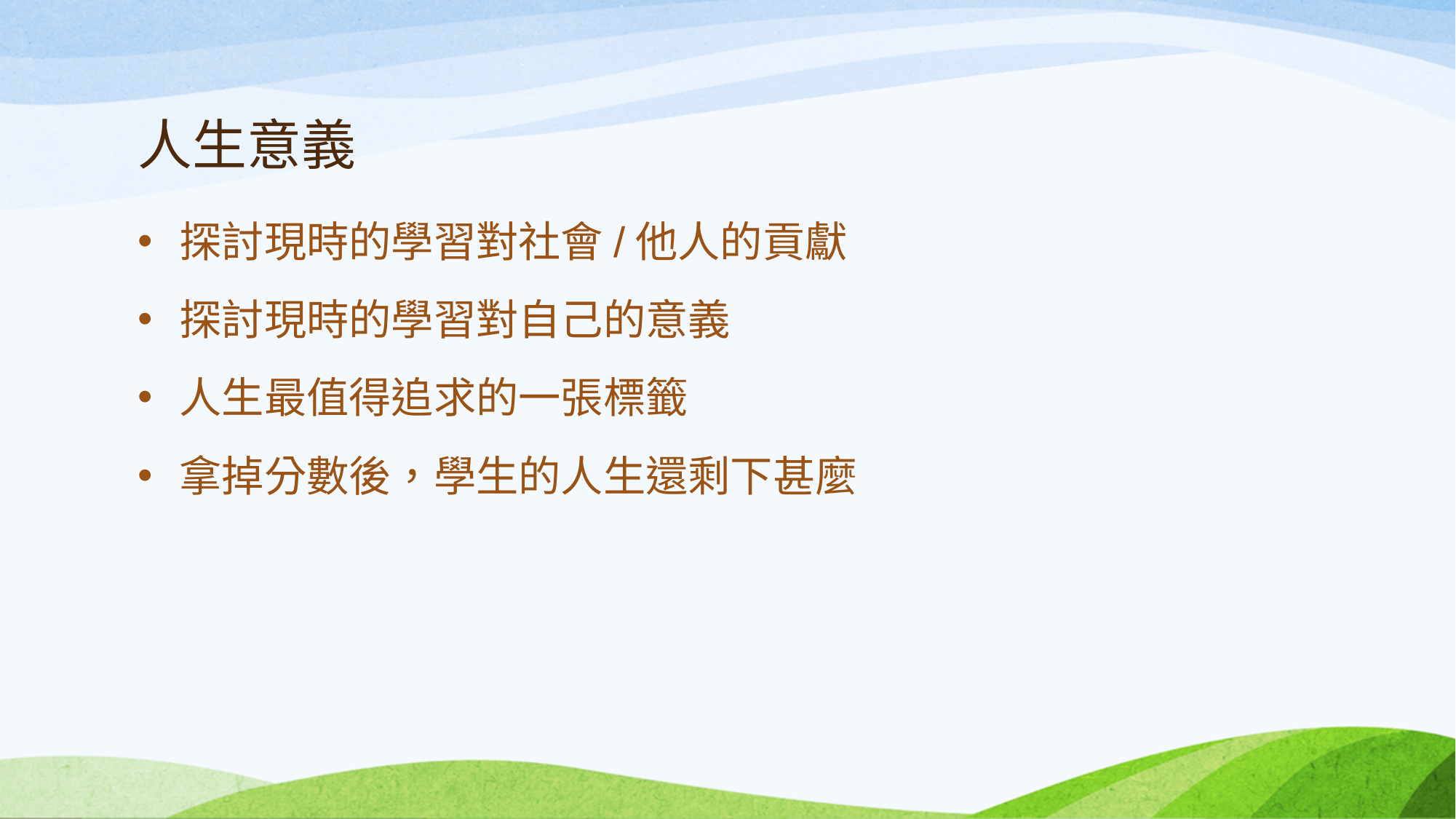

# 人生意義
探討現時的學習對社會/他人的貢獻
探討現時的學習對自己的意義
人生最值得追求的一張標籤
拿掉分數後，學生的人生還剩下甚麼